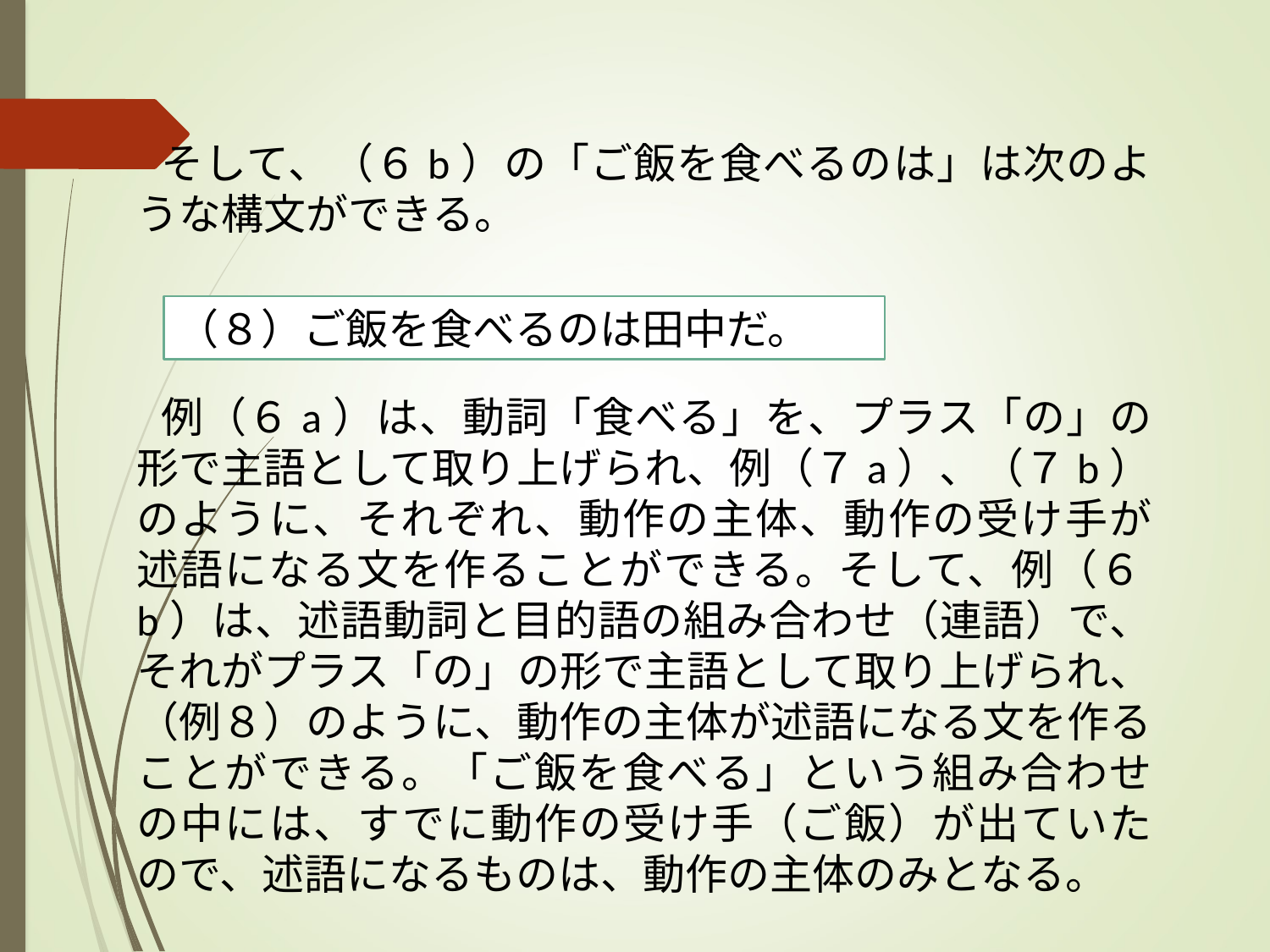

そして、（６b）の「ご飯を食べるのは」は次のような構文ができる。

例（６a）は、動詞「食べる」を、プラス「の」の形で主語として取り上げられ、例（７a）、（７b）のように、それぞれ、動作の主体、動作の受け手が述語になる文を作ることができる。そして、例（６b）は、述語動詞と目的語の組み合わせ（連語）で、それがプラス「の」の形で主語として取り上げられ、（例８）のように、動作の主体が述語になる文を作ることができる。「ご飯を食べる」という組み合わせの中には、すでに動作の受け手（ご飯）が出ていたので、述語になるものは、動作の主体のみとなる。

（８）ご飯を食べるのは田中だ。